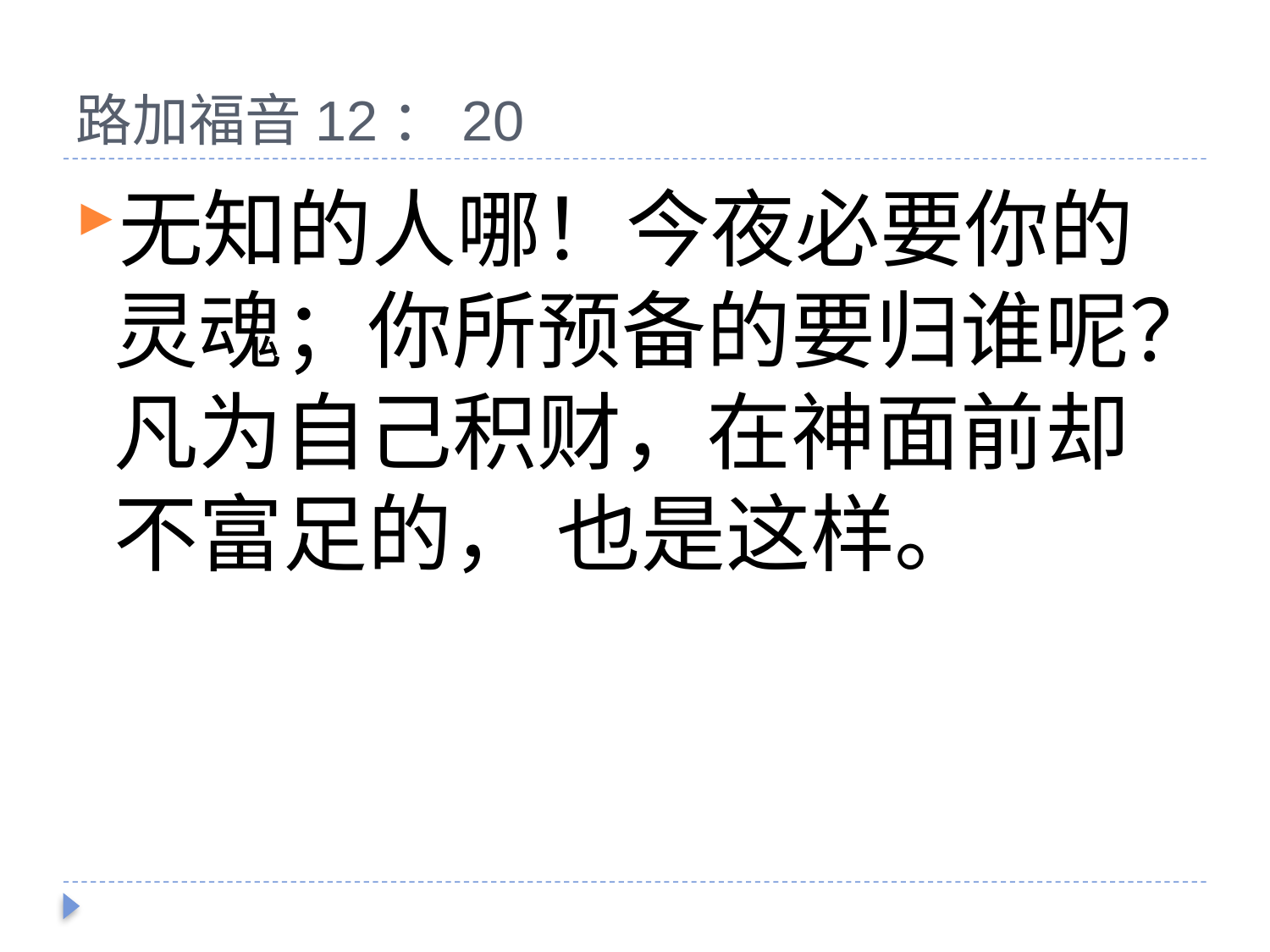

# 路加福音12：20
无知的人哪！今夜必要你的灵魂；你所预备的要归谁呢？凡为自己积财，在神面前却不富足的， 也是这样。